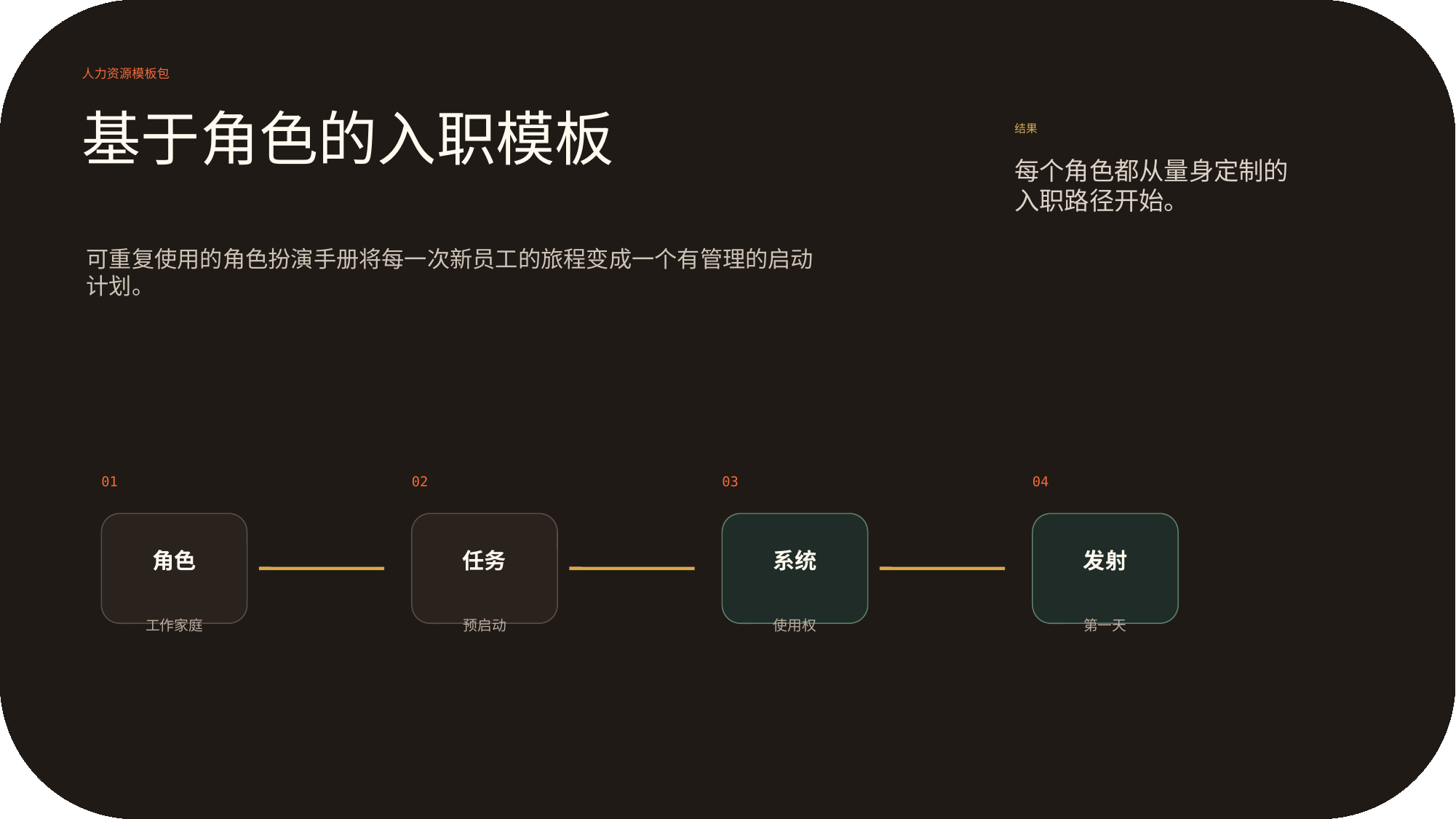

人力资源模板包
基于角色的入职模板
结果
每个角色都从量身定制的入职路径开始。
可重复使用的角色扮演手册将每一次新员工的旅程变成一个有管理的启动计划。
01
02
03
04

角色
任务
系统
发射

工作家庭
预启动
使用权
第一天